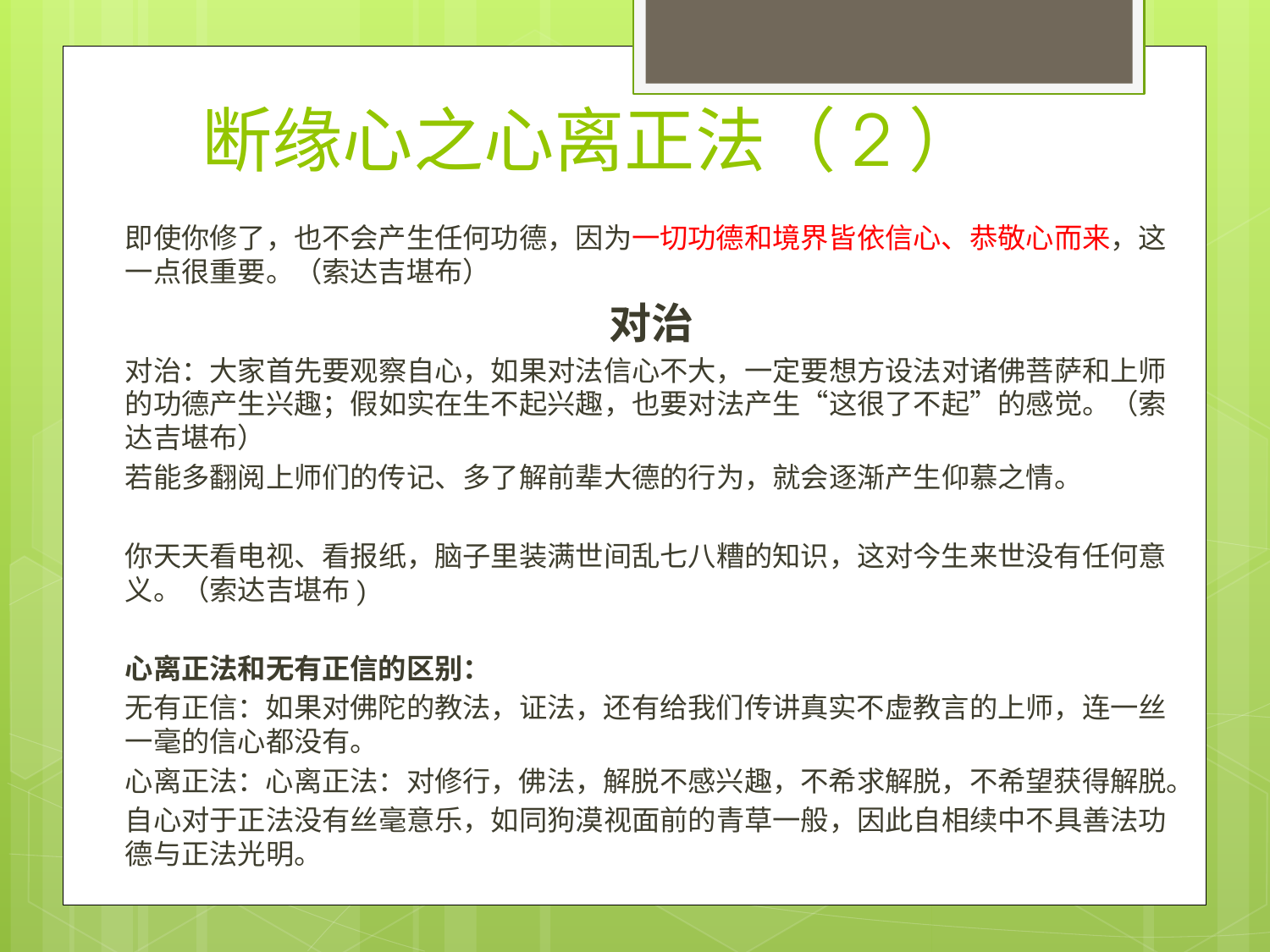

# 断缘心之心离正法（2）
即使你修了，也不会产生任何功德，因为一切功德和境界皆依信心、恭敬心而来，这一点很重要。（索达吉堪布）
对治
对治：大家首先要观察自心，如果对法信心不大，一定要想方设法对诸佛菩萨和上师的功德产生兴趣；假如实在生不起兴趣，也要对法产生“这很了不起”的感觉。（索达吉堪布）
若能多翻阅上师们的传记、多了解前辈大德的行为，就会逐渐产生仰慕之情。

你天天看电视、看报纸，脑子里装满世间乱七八糟的知识，这对今生来世没有任何意义。（索达吉堪布)

心离正法和无有正信的区别：
无有正信：如果对佛陀的教法，证法，还有给我们传讲真实不虚教言的上师，连一丝一毫的信心都没有。
心离正法：心离正法：对修行，佛法，解脱不感兴趣，不希求解脱，不希望获得解脱。
自心对于正法没有丝毫意乐，如同狗漠视面前的青草一般，因此自相续中不具善法功德与正法光明。